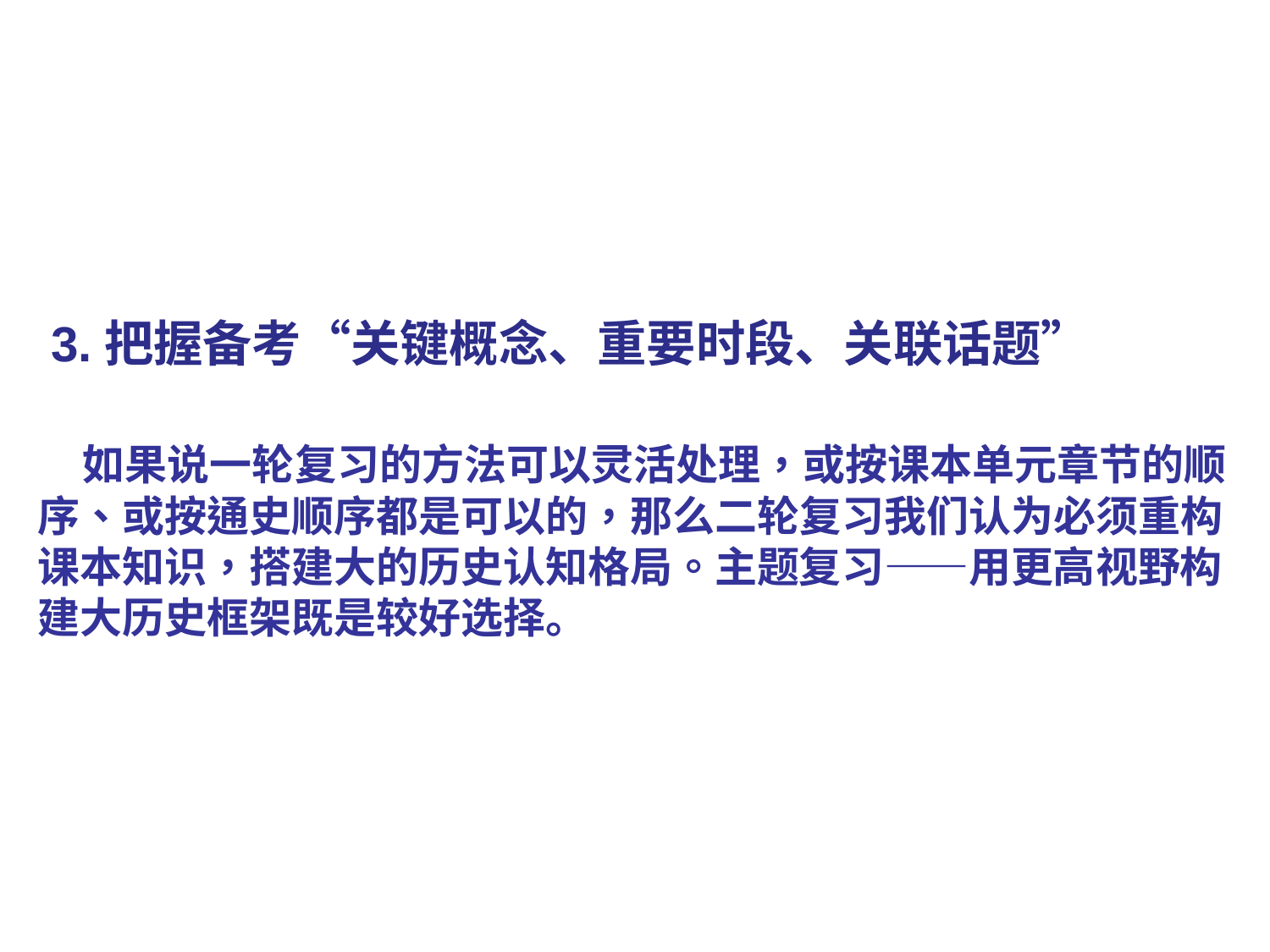

3.把握备考“关键概念、重要时段、关联话题”

   如果说一轮复习的方法可以灵活处理，或按课本单元章节的顺序、或按通史顺序都是可以的，那么二轮复习我们认为必须重构课本知识，搭建大的历史认知格局。主题复习——用更高视野构建大历史框架既是较好选择。